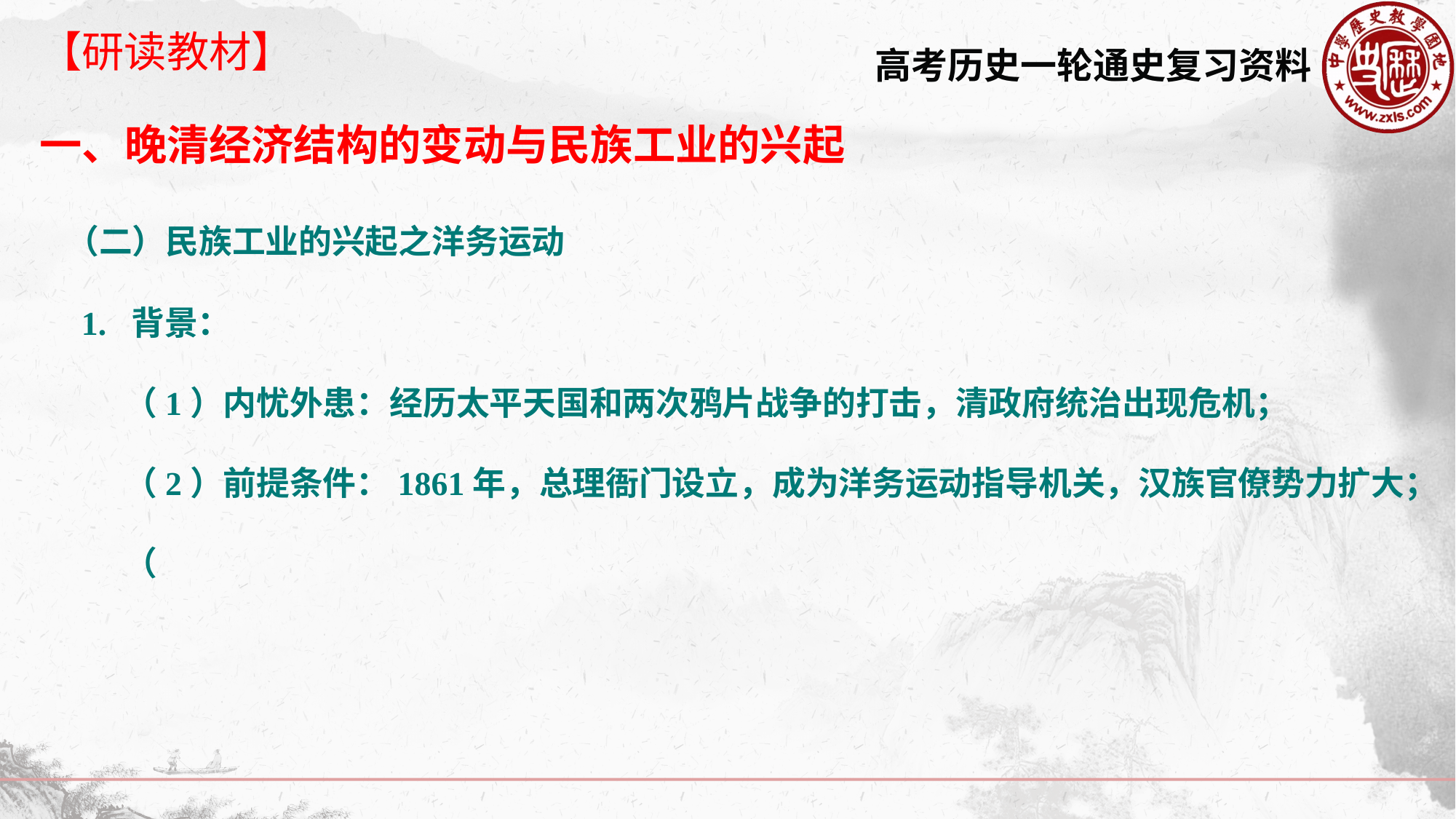

【研读教材】
一、晚清经济结构的变动与民族工业的兴起
（二）民族工业的兴起之洋务运动
     1.  背景：
          （1）内忧外患：经历太平天国和两次鸦片战争的打击，清政府统治出现危机；
          （2）前提条件：1861年，总理衙门设立，成为洋务运动指导机关，汉族官僚势力扩大；
          （